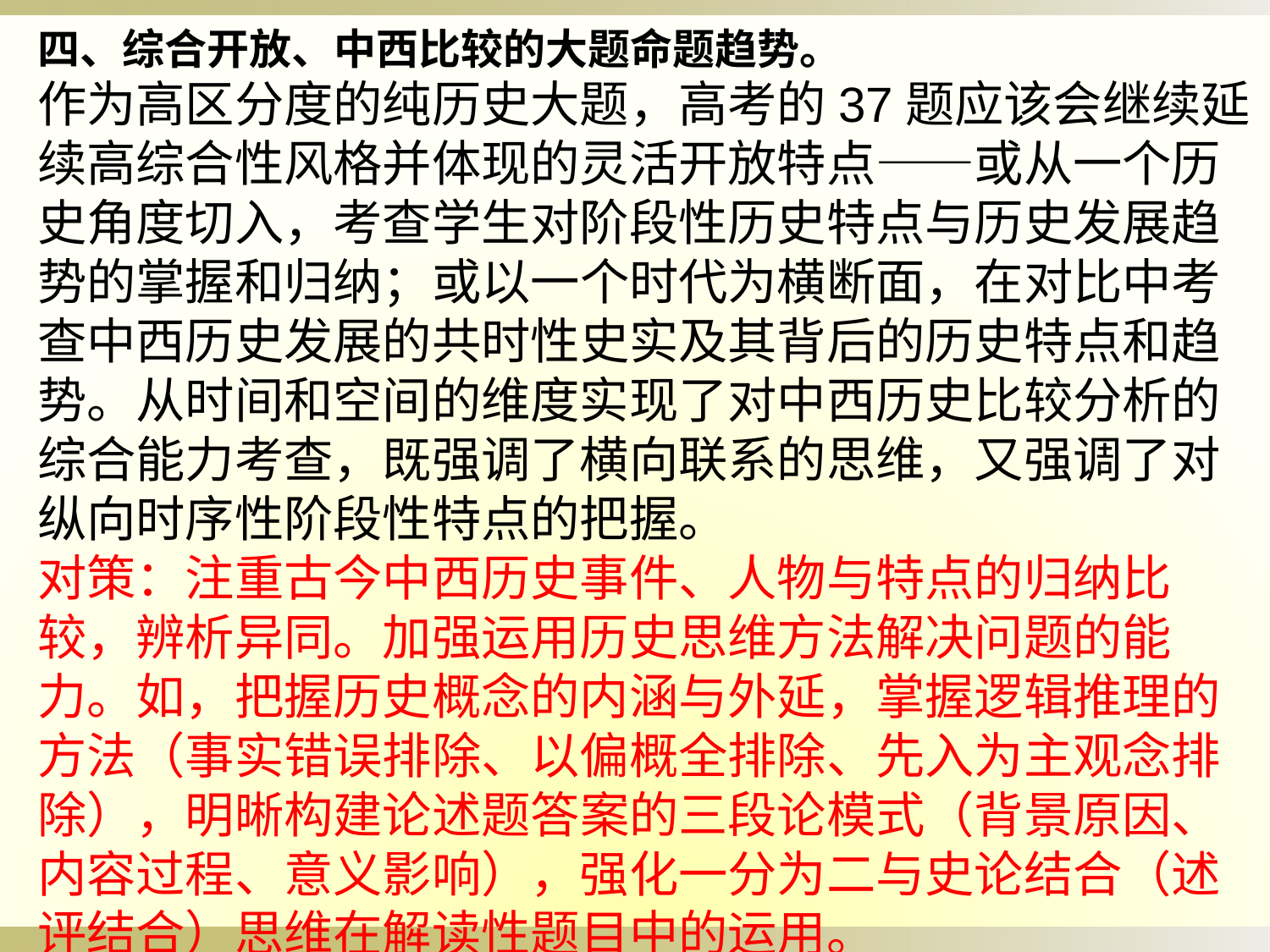

四、综合开放、中西比较的大题命题趋势。
作为高区分度的纯历史大题，高考的37题应该会继续延续高综合性风格并体现的灵活开放特点——或从一个历史角度切入，考查学生对阶段性历史特点与历史发展趋势的掌握和归纳；或以一个时代为横断面，在对比中考查中西历史发展的共时性史实及其背后的历史特点和趋势。从时间和空间的维度实现了对中西历史比较分析的综合能力考查，既强调了横向联系的思维，又强调了对纵向时序性阶段性特点的把握。
对策：注重古今中西历史事件、人物与特点的归纳比较，辨析异同。加强运用历史思维方法解决问题的能力。如，把握历史概念的内涵与外延，掌握逻辑推理的方法（事实错误排除、以偏概全排除、先入为主观念排除），明晰构建论述题答案的三段论模式（背景原因、内容过程、意义影响），强化一分为二与史论结合（述评结合）思维在解读性题目中的运用。